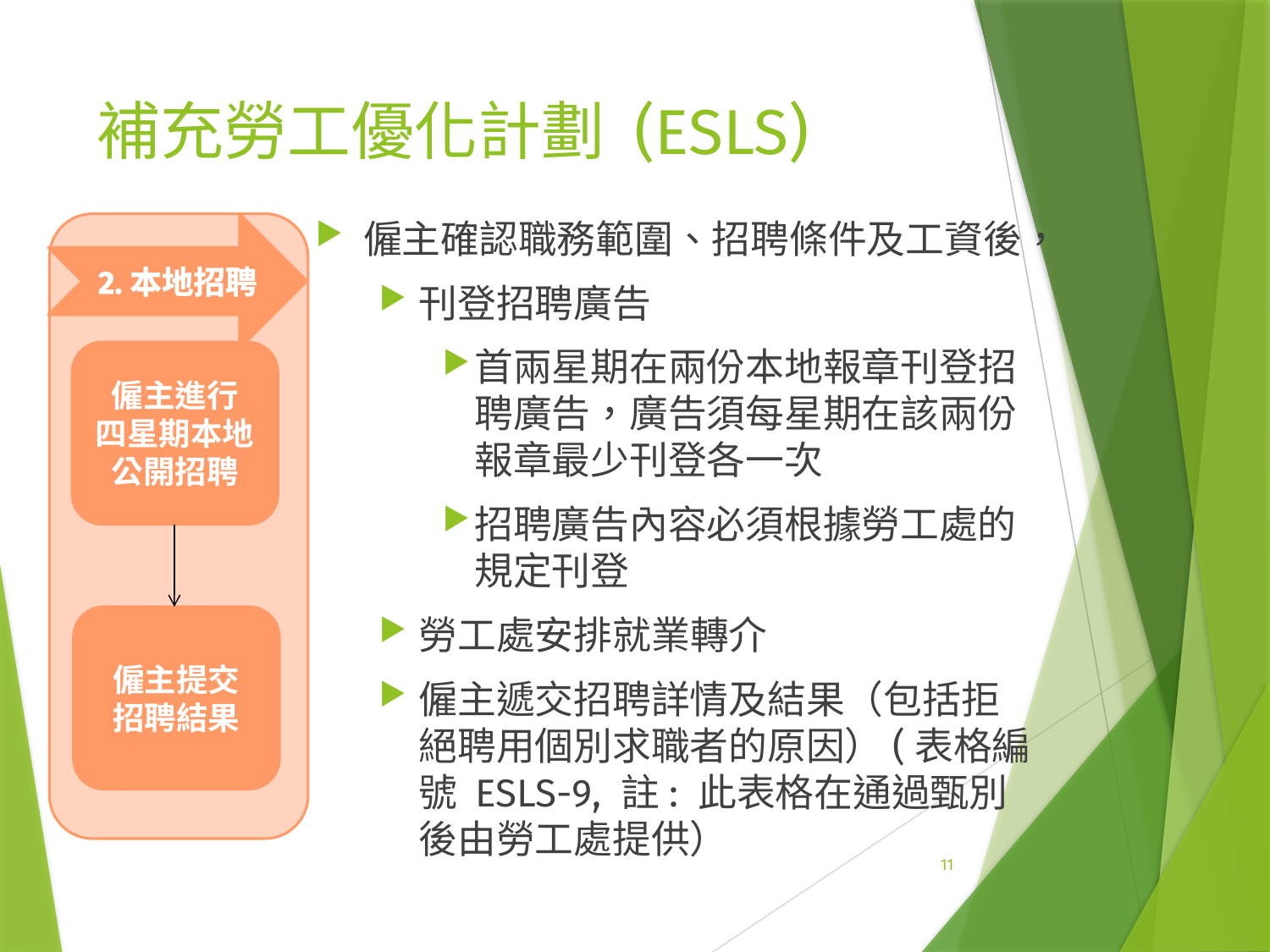

# 補充勞工優化計劃 (ESLS)
僱主確認職務範圍、招聘條件及工資後，
刊登招聘廣告
首兩星期在兩份本地報章刊登招聘廣告，廣告須每星期在該兩份報章最少刊登各一次
招聘廣告內容必須根據勞工處的規定刊登
勞工處安排就業轉介
僱主遞交招聘詳情及結果（包括拒絕聘用個別求職者的原因）(表格編號 ESLS-9, 註: 此表格在通過甄別後由勞工處提供）

2.本地招聘

僱主進行
四星期本地
公開招聘
僱主提交
招聘結果
11